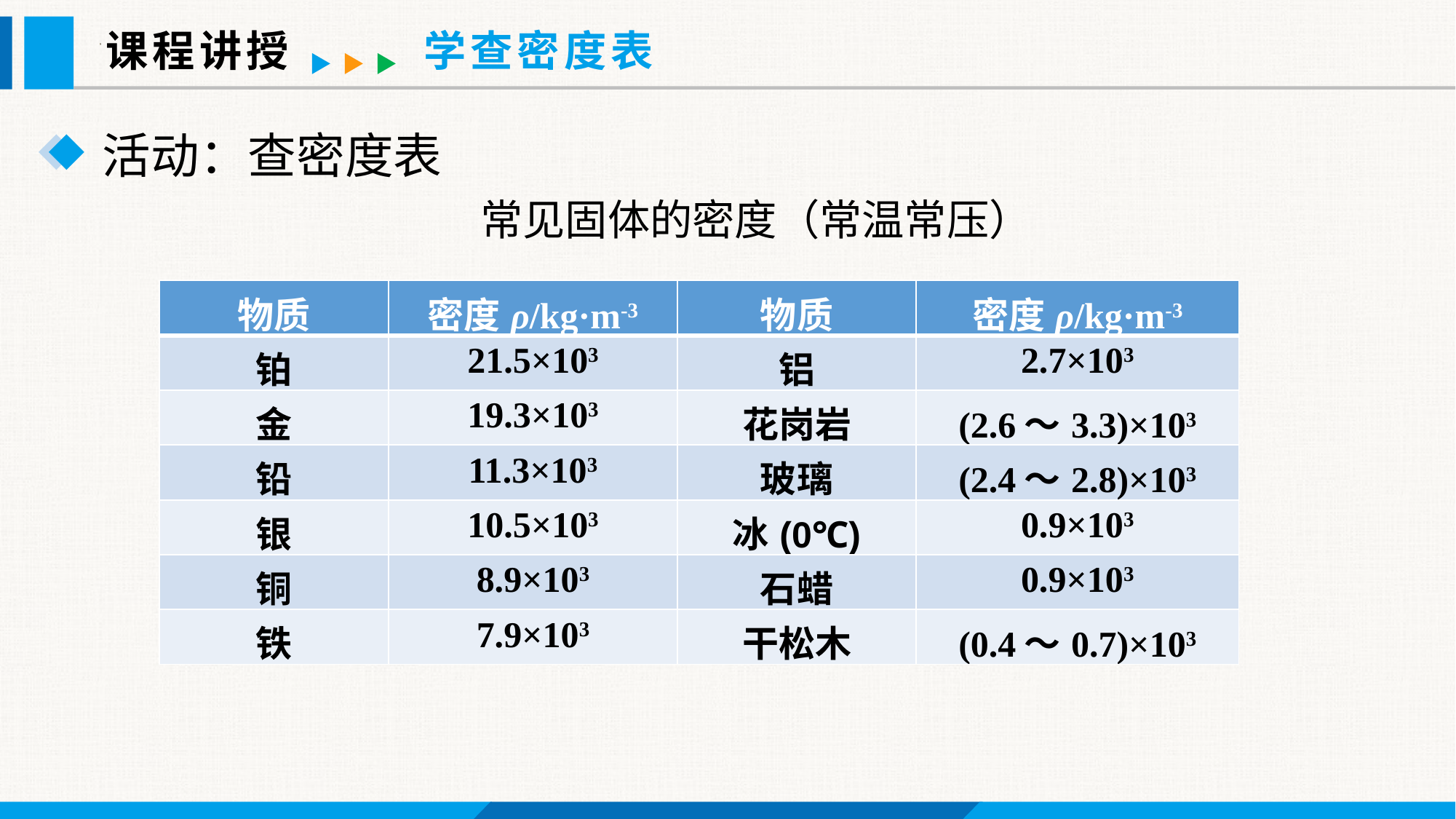

课程讲授
学查密度表

活动：查密度表

常见固体的密度（常温常压）
| 物质 | 密度ρ/kg·m-3 | 物质 | 密度ρ/kg·m-3 |
| --- | --- | --- | --- |
| 铂 | 21.5×103 | 铝 | 2.7×103 |
| 金 | 19.3×103 | 花岗岩 | (2.6～3.3)×103 |
| 铅 | 11.3×103 | 玻璃 | (2.4～2.8)×103 |
| 银 | 10.5×103 | 冰(0℃) | 0.9×103 |
| 铜 | 8.9×103 | 石蜡 | 0.9×103 |
| 铁 | 7.9×103 | 干松木 | (0.4～0.7)×103 |